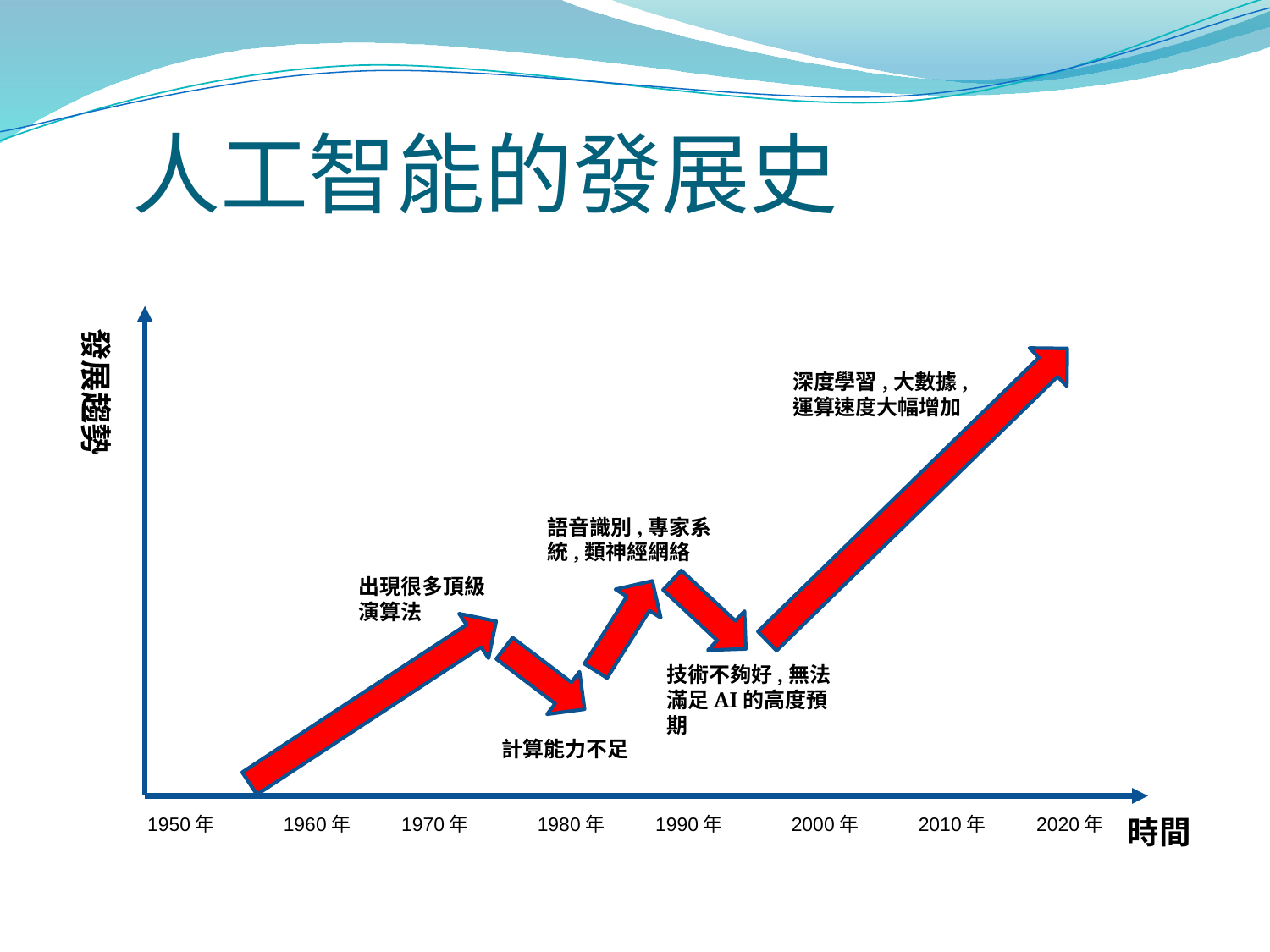

# 人工智能的發展史
發展趨勢
深度學習,大數據,運算速度大幅增加

語音識別,專家系統,類神經網絡
出現很多頂級演算法

技術不夠好,無法滿足AI的高度預期

計算能力不足
1950年	 1960年	1970年	 1980年	1990年	 2000年	 2010年	2020年
時間